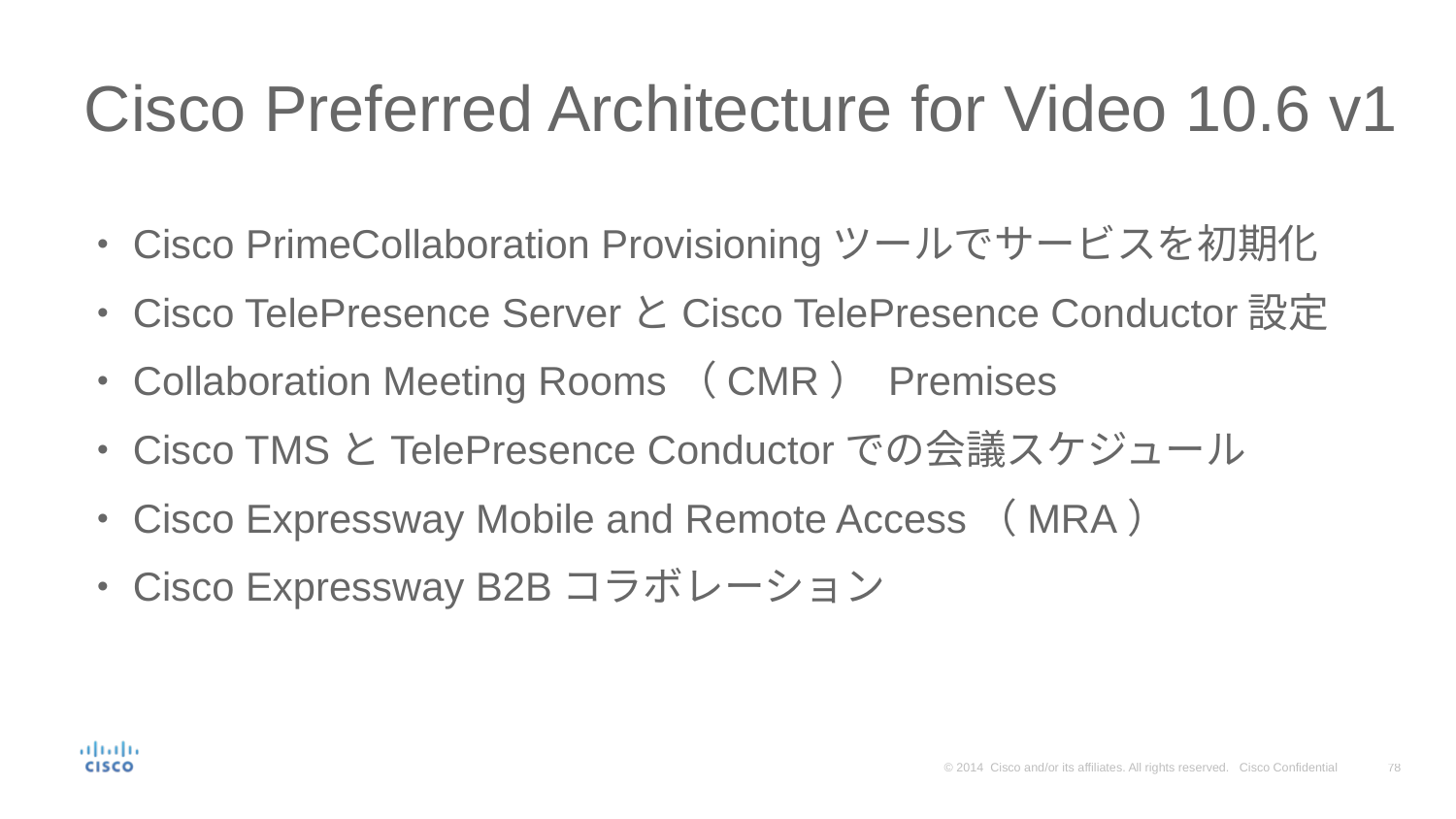

# Cisco Preferred Architecture for Video 10.6 v1
Cisco PrimeCollaboration Provisioningツールでサービスを初期化
Cisco TelePresence ServerとCisco TelePresence Conductor設定
Collaboration Meeting Rooms（CMR） Premises
Cisco TMSとTelePresence Conductorでの会議スケジュール
Cisco Expressway Mobile and Remote Access（MRA）
Cisco Expressway B2Bコラボレーション